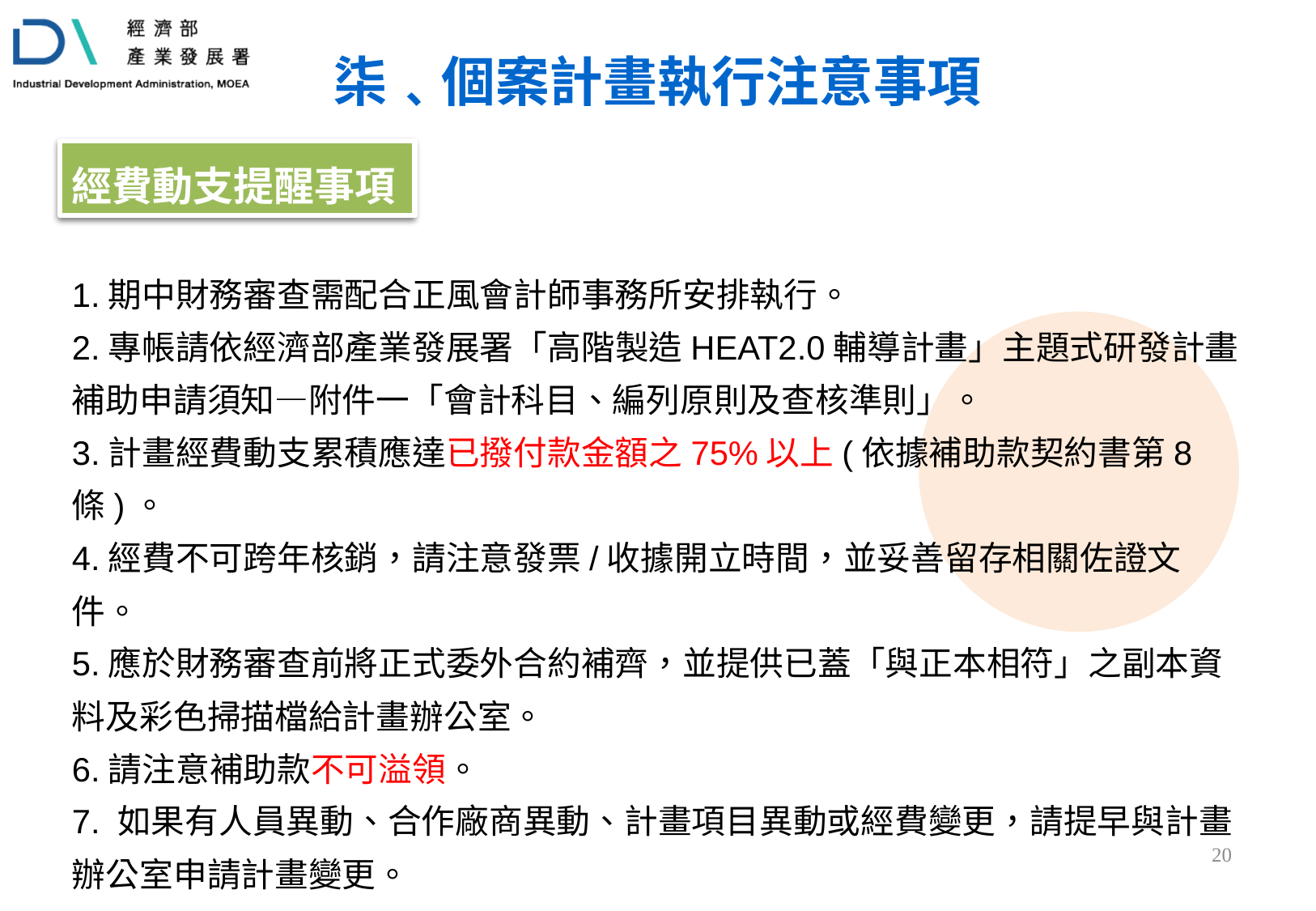

柒﹑個案計畫執行注意事項
經費動支提醒事項
1.期中財務審查需配合正風會計師事務所安排執行。
2.專帳請依經濟部產業發展署「高階製造HEAT2.0輔導計畫」主題式研發計畫補助申請須知—附件一「會計科目、編列原則及查核準則」。
3.計畫經費動支累積應達已撥付款金額之75%以上(依據補助款契約書第8條)。
4.經費不可跨年核銷，請注意發票/收據開立時間，並妥善留存相關佐證文件。
5.應於財務審查前將正式委外合約補齊，並提供已蓋「與正本相符」之副本資料及彩色掃描檔給計畫辦公室。
6.請注意補助款不可溢領。
7. 如果有人員異動、合作廠商異動、計畫項目異動或經費變更，請提早與計畫辦公室申請計畫變更。

20